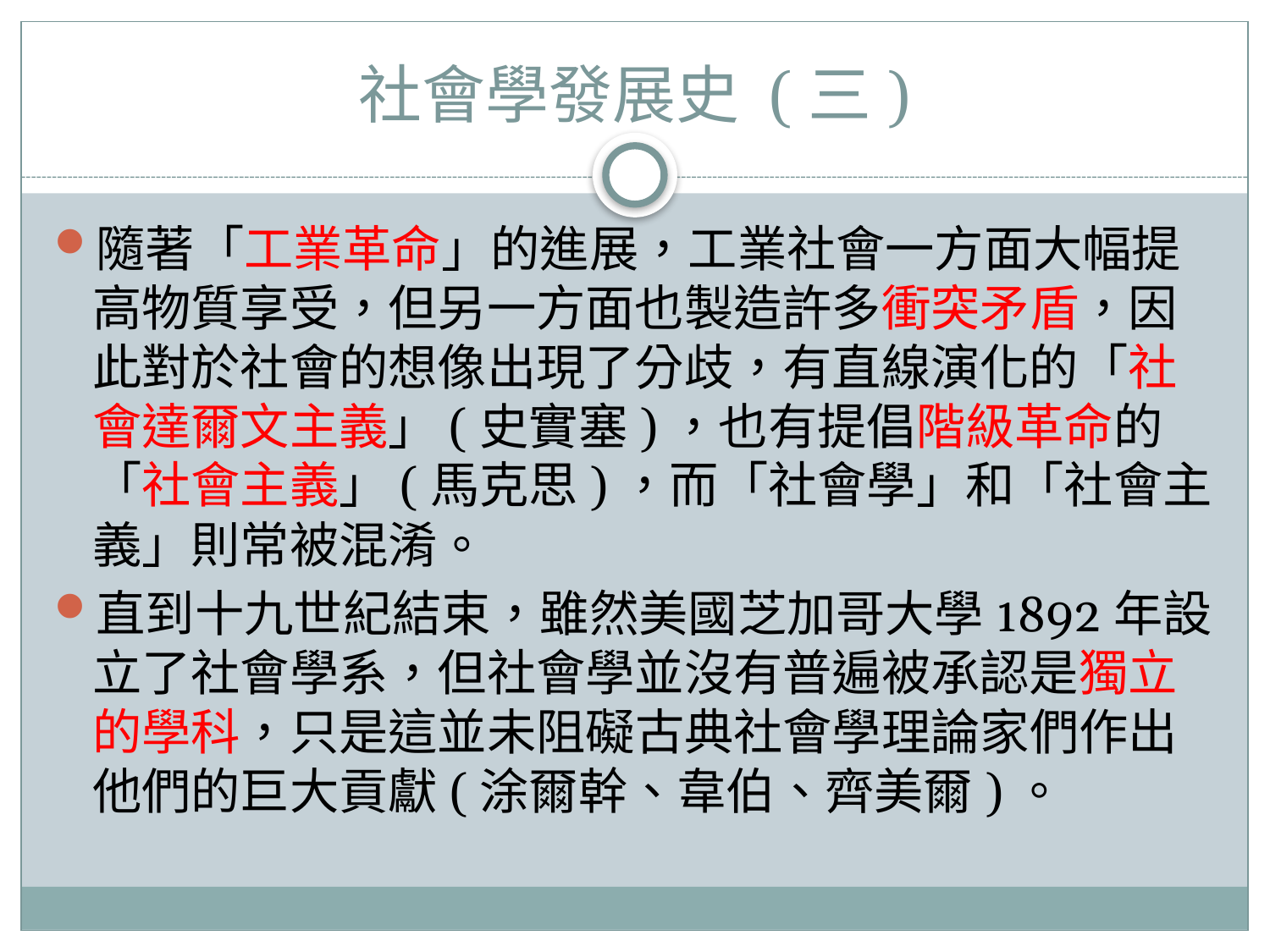

# 社會學發展史 (三)
隨著「工業革命」的進展，工業社會一方面大幅提高物質享受，但另一方面也製造許多衝突矛盾，因此對於社會的想像出現了分歧，有直線演化的「社會達爾文主義」(史實塞)，也有提倡階級革命的「社會主義」(馬克思)，而「社會學」和「社會主義」則常被混淆。
直到十九世紀結束，雖然美國芝加哥大學1892年設立了社會學系，但社會學並沒有普遍被承認是獨立的學科，只是這並未阻礙古典社會學理論家們作出他們的巨大貢獻(涂爾幹、韋伯、齊美爾)。